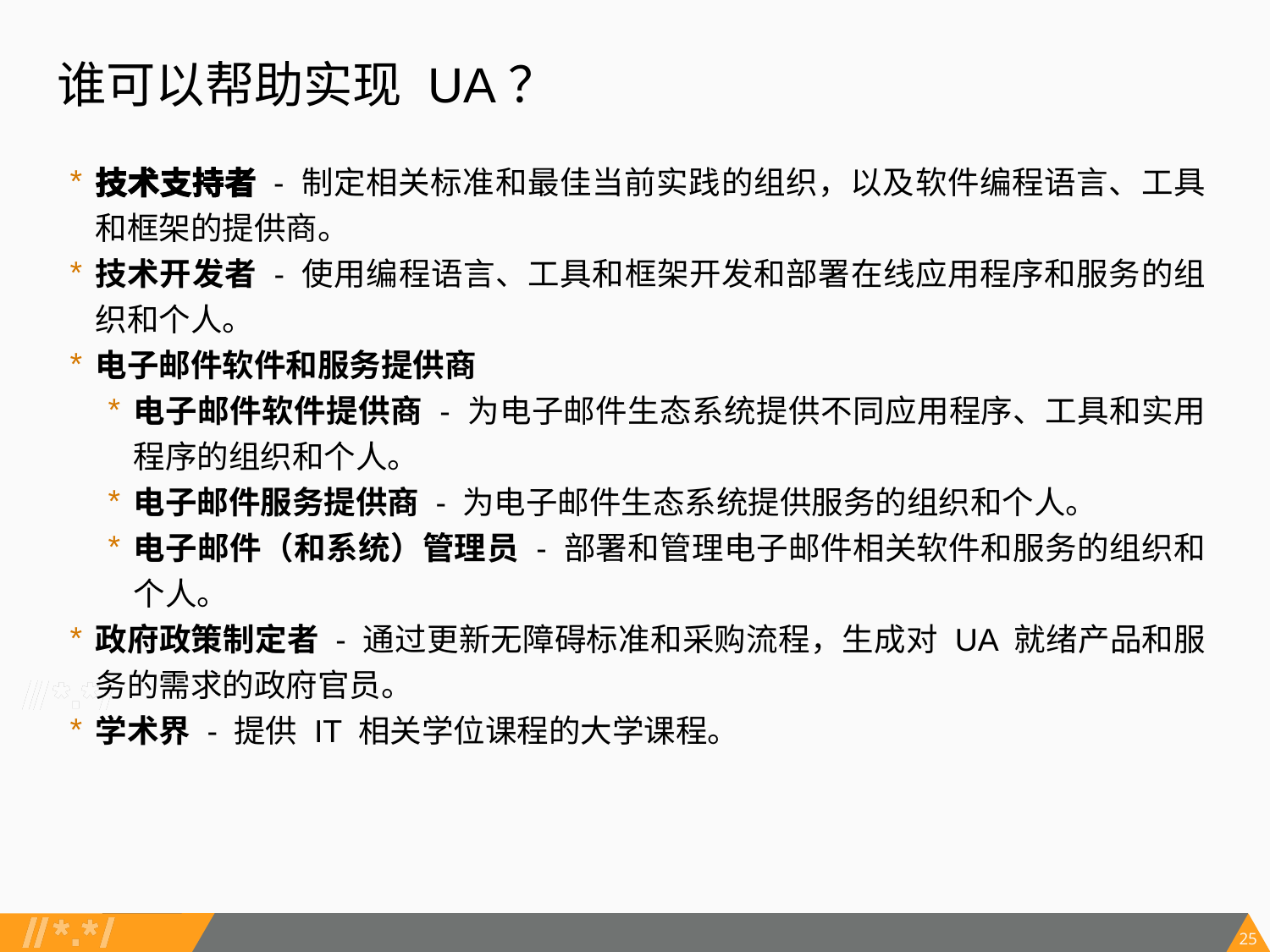

# 谁可以帮助实现 UA？
技术支持者 - 制定相关标准和最佳当前实践的组织，以及软件编程语言、工具和框架的提供商。
技术开发者 - 使用编程语言、工具和框架开发和部署在线应用程序和服务的组织和个人。
电子邮件软件和服务提供商
电子邮件软件提供商 - 为电子邮件生态系统提供不同应用程序、工具和实用程序的组织和个人。
电子邮件服务提供商 - 为电子邮件生态系统提供服务的组织和个人。
电子邮件（和系统）管理员 - 部署和管理电子邮件相关软件和服务的组织和个人。
政府政策制定者 - 通过更新无障碍标准和采购流程，生成对 UA 就绪产品和服务的需求的政府官员。
学术界 - 提供 IT 相关学位课程的大学课程。